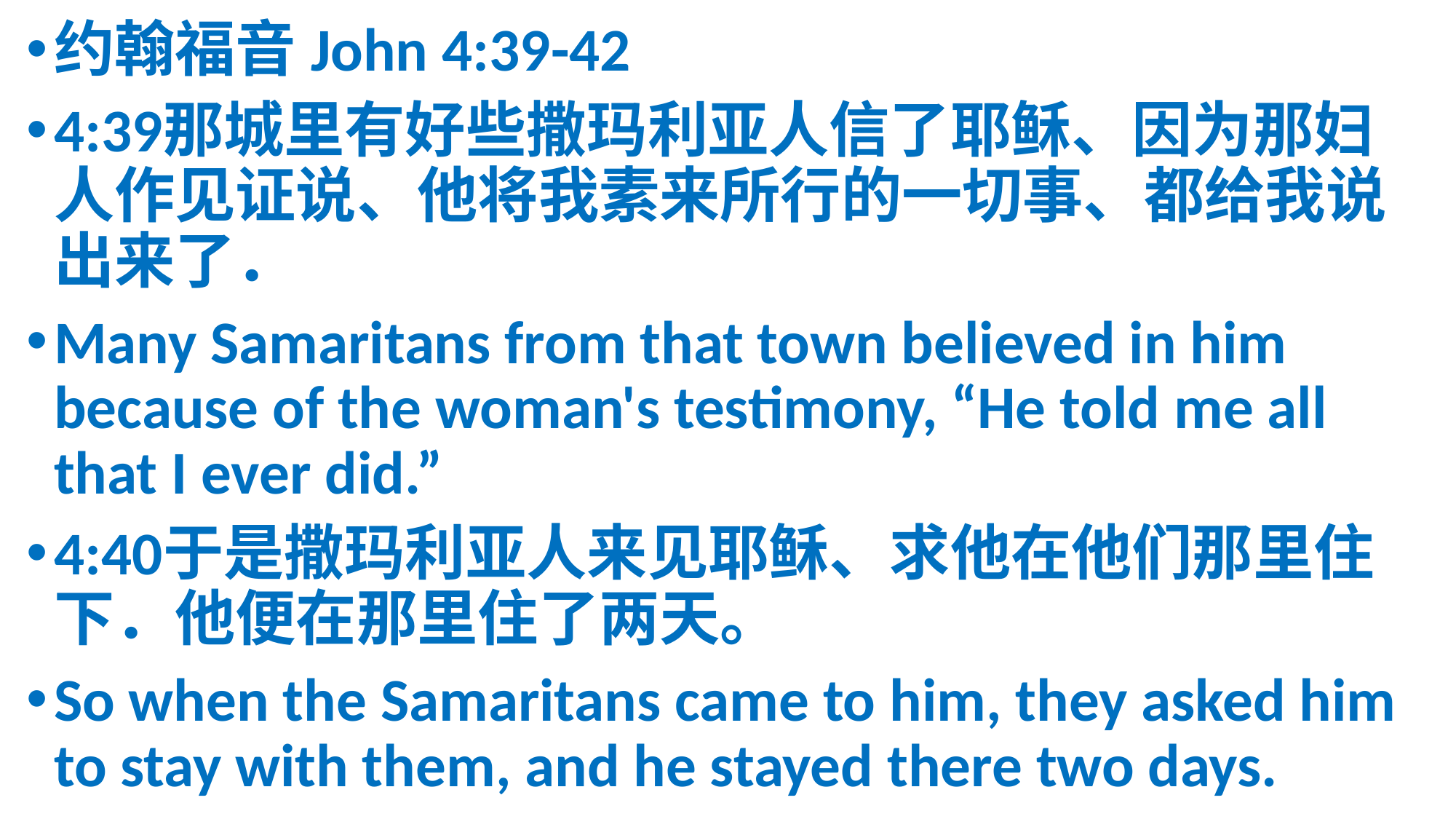

约翰福音John 4:39-42
4:39	那城里有好些撒玛利亚人信了耶稣、因为那妇人作见证说、他将我素来所行的一切事、都给我说出来了．
Many Samaritans from that town believed in him because of the woman's testimony, “He told me all that I ever did.”
4:40	于是撒玛利亚人来见耶稣、求他在他们那里住下．他便在那里住了两天。
So when the Samaritans came to him, they asked him to stay with them, and he stayed there two days.